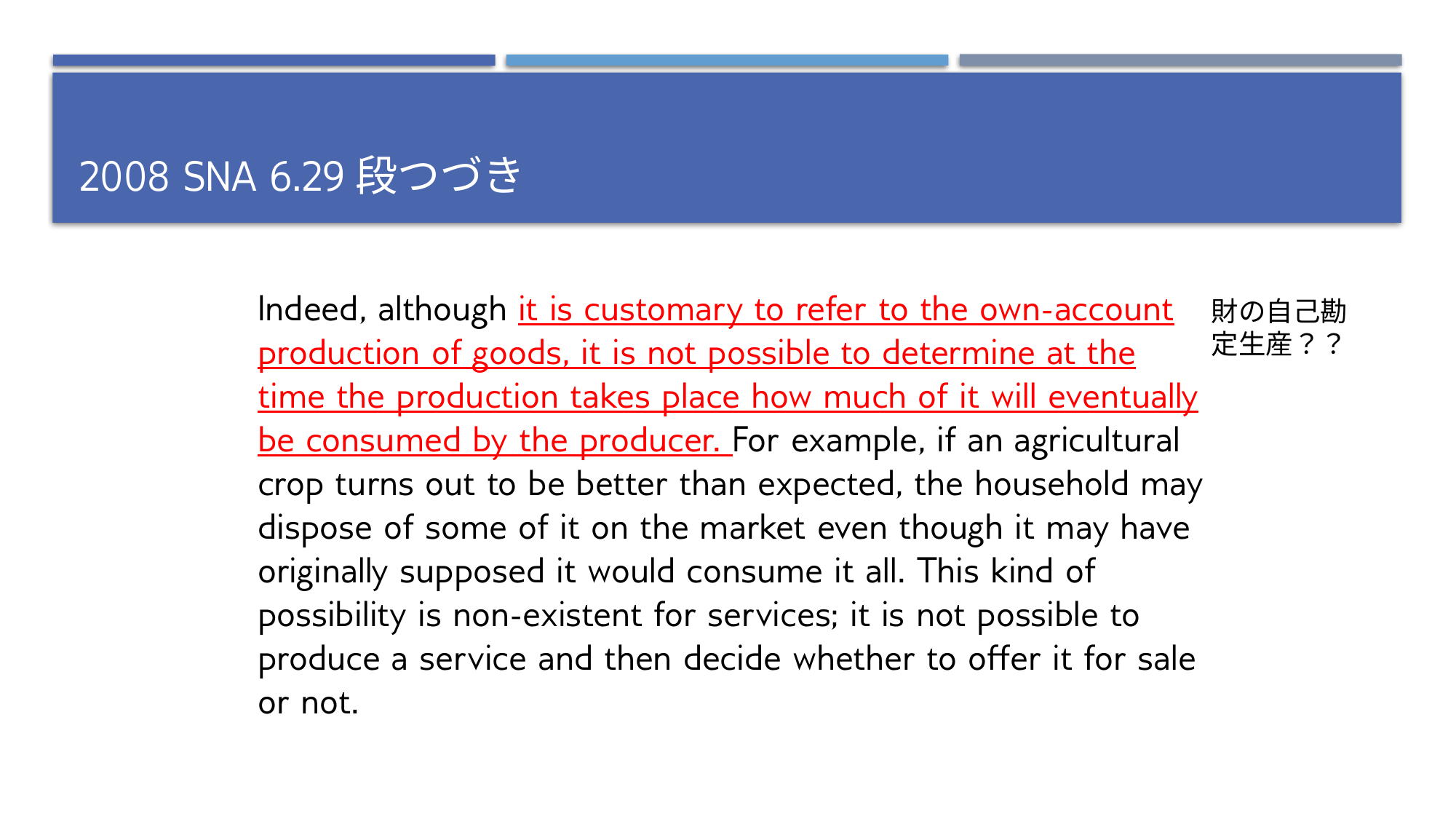

# 2008 SNA 6.29段つづき
Indeed, although it is customary to refer to the own-account production of goods, it is not possible to determine at the time the production takes place how much of it will eventually be consumed by the producer. For example, if an agricultural crop turns out to be better than expected, the household may dispose of some of it on the market even though it may have originally supposed it would consume it all. This kind of possibility is non-existent for services; it is not possible to produce a service and then decide whether to offer it for sale or not.
財の自己勘定生産？？